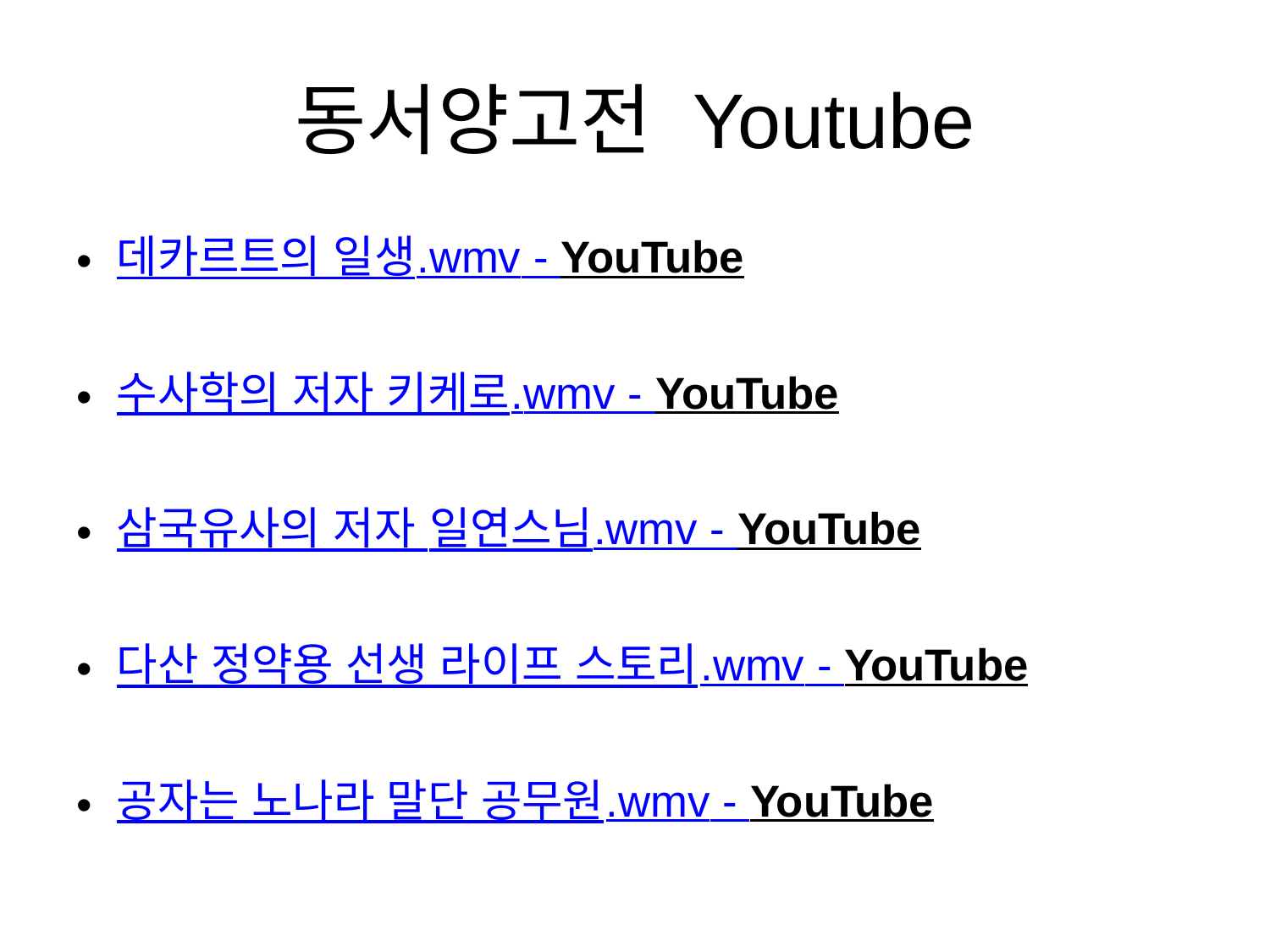

# 동서양고전 Youtube
데카르트의 일생.wmv - YouTube

수사학의 저자 키케로.wmv - YouTube

삼국유사의 저자 일연스님.wmv - YouTube

다산 정약용 선생 라이프 스토리.wmv - YouTube

공자는 노나라 말단 공무원.wmv - YouTube